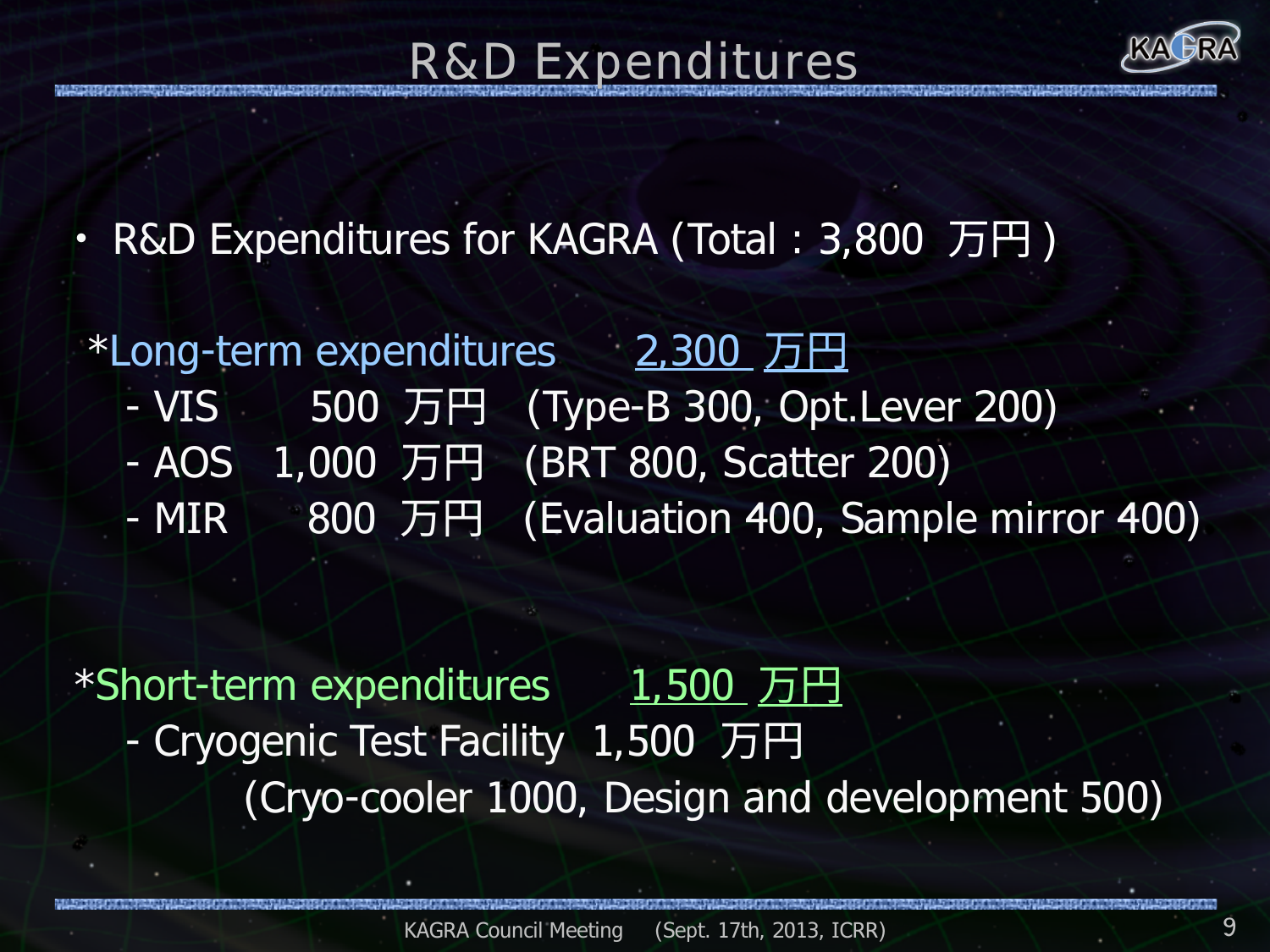

# R&D Expenditures
・R&D Expenditures for KAGRA (Total : 3,800 万円)

  *Long-term expenditures      2,300 万円
     - VIS       500 万円   (Type-B 300, Opt.Lever 200)
     - AOS   1,000 万円   (BRT 800, Scatter 200)
     - MIR      800 万円   (Evaluation 400, Sample mirror 400)

 *Short-term expenditures      1,500 万円
     - Cryogenic Test Facility  1,500 万円
              (Cryo-cooler 1000, Design and development 500)
9
KAGRA Council Meeting　(Sept. 17th, 2013, ICRR)